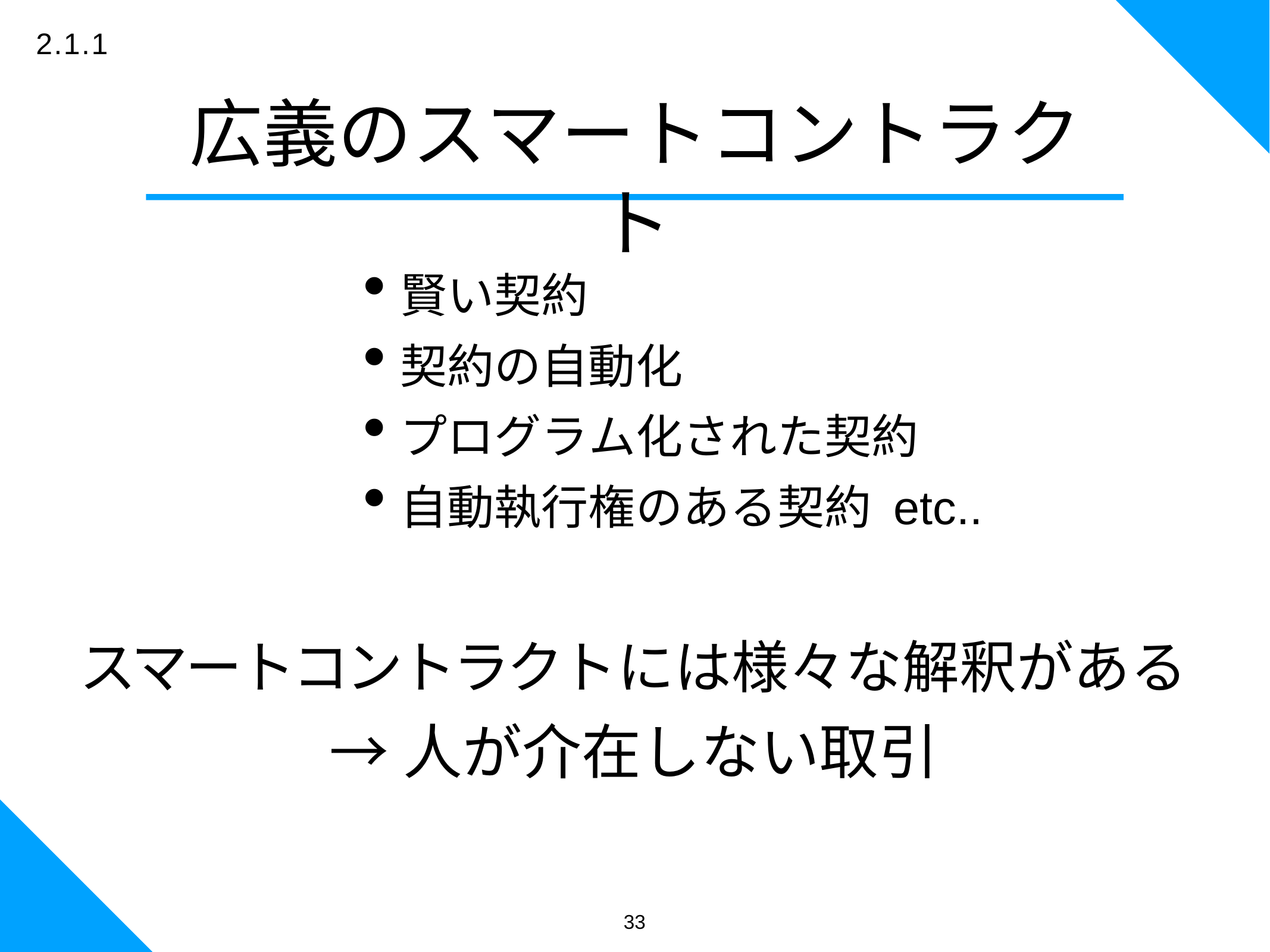

33
2.1.1
# 広義のスマートコントラクト
賢い契約
契約の自動化
プログラム化された契約
自動執行権のある契約 etc..
スマートコントラクトには様々な解釈がある
→人が介在しない取引